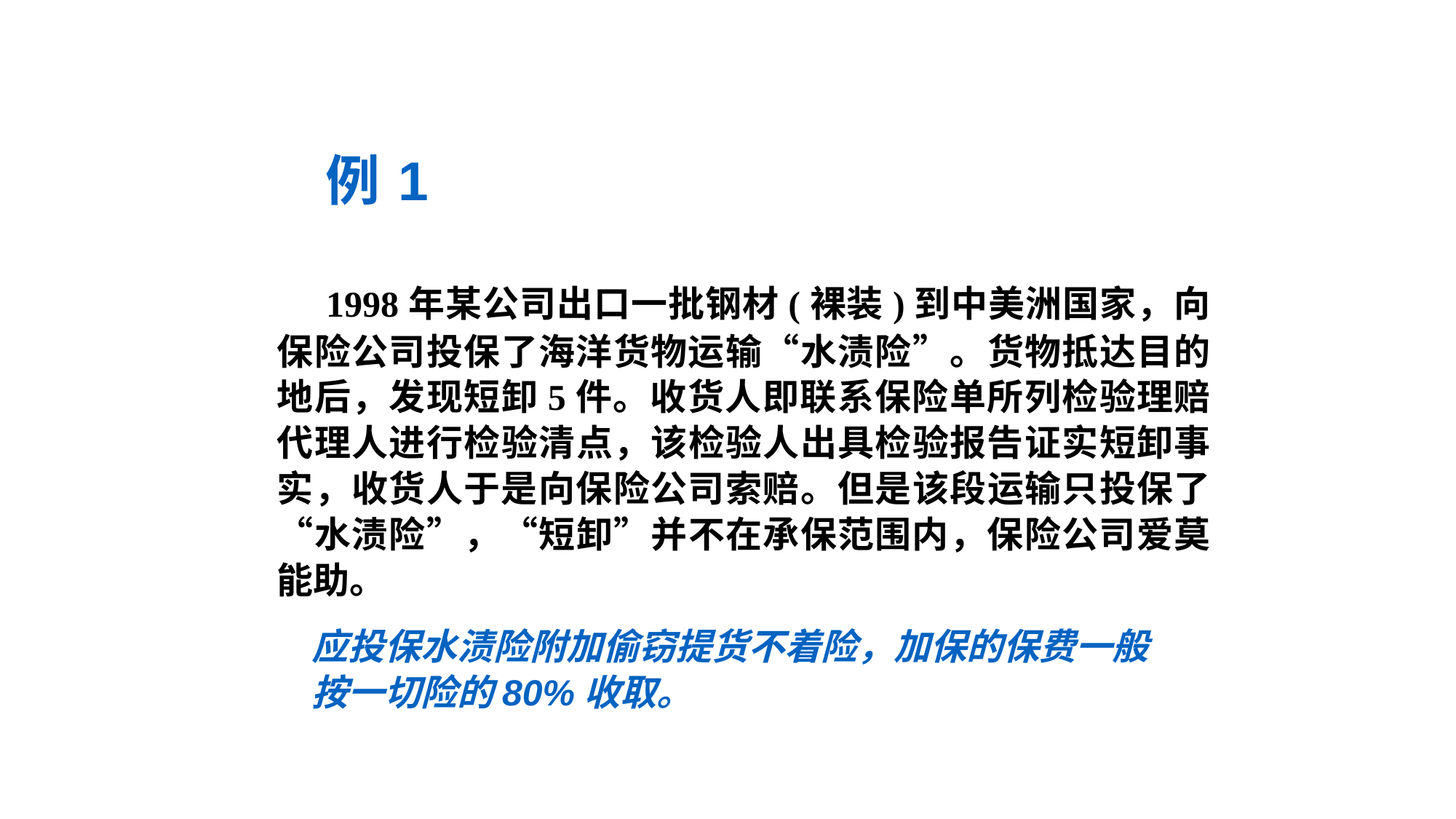

例1

    1998年某公司出口一批钢材(裸装)到中美洲国家，向保险公司投保了海洋货物运输“水渍险”。货物抵达目的地后，发现短卸5件。收货人即联系保险单所列检验理赔代理人进行检验清点，该检验人出具检验报告证实短卸事实，收货人于是向保险公司索赔。但是该段运输只投保了“水渍险”，“短卸”并不在承保范围内，保险公司爱莫能助。

应投保水渍险附加偷窃提货不着险，加保的保费一般按一切险的80%收取。